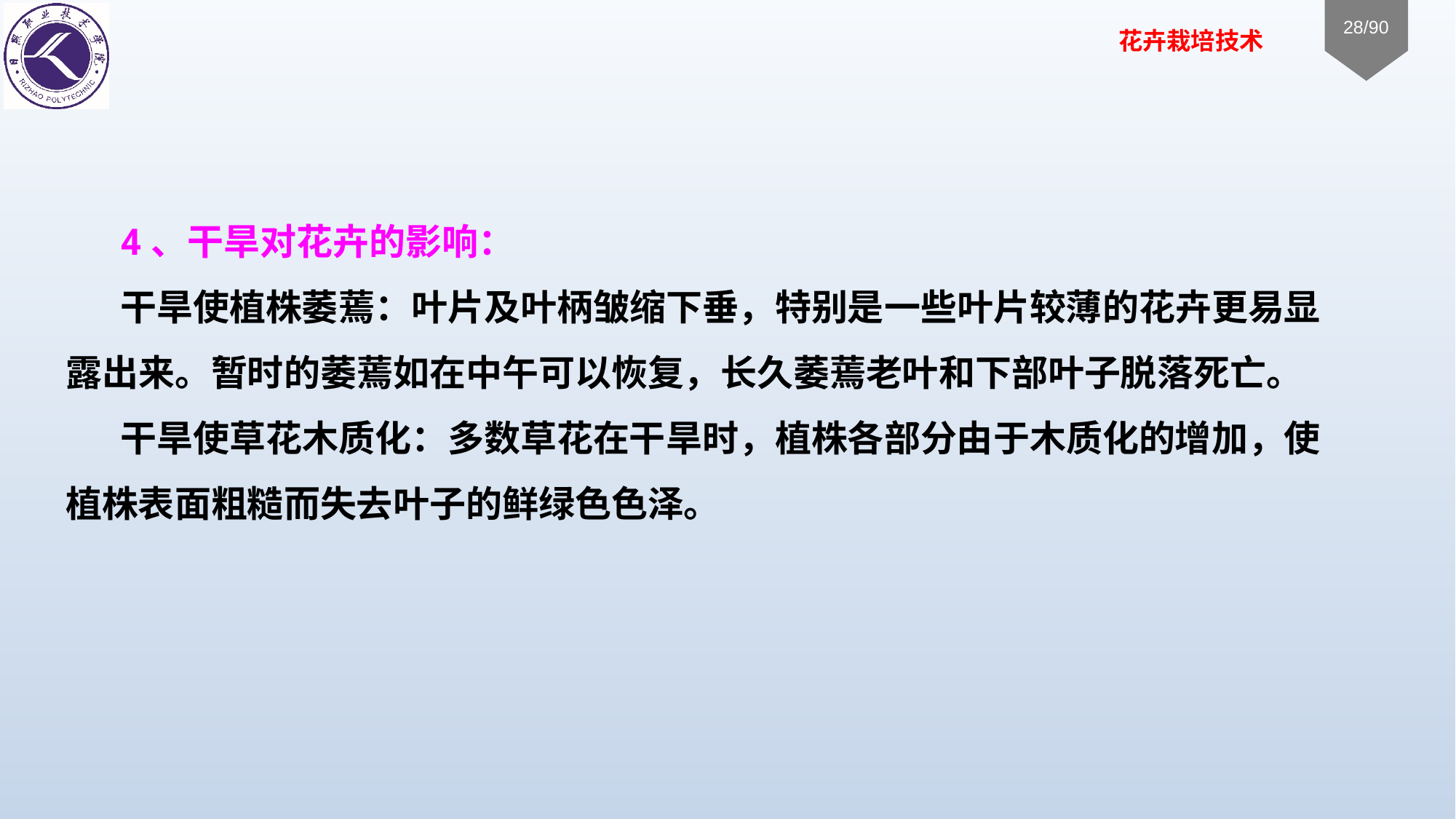

4、干旱对花卉的影响：
干旱使植株萎蔫：叶片及叶柄皱缩下垂，特别是一些叶片较薄的花卉更易显露出来。暂时的萎蔫如在中午可以恢复，长久萎蔫老叶和下部叶子脱落死亡。
干旱使草花木质化：多数草花在干旱时，植株各部分由于木质化的增加，使植株表面粗糙而失去叶子的鲜绿色色泽。